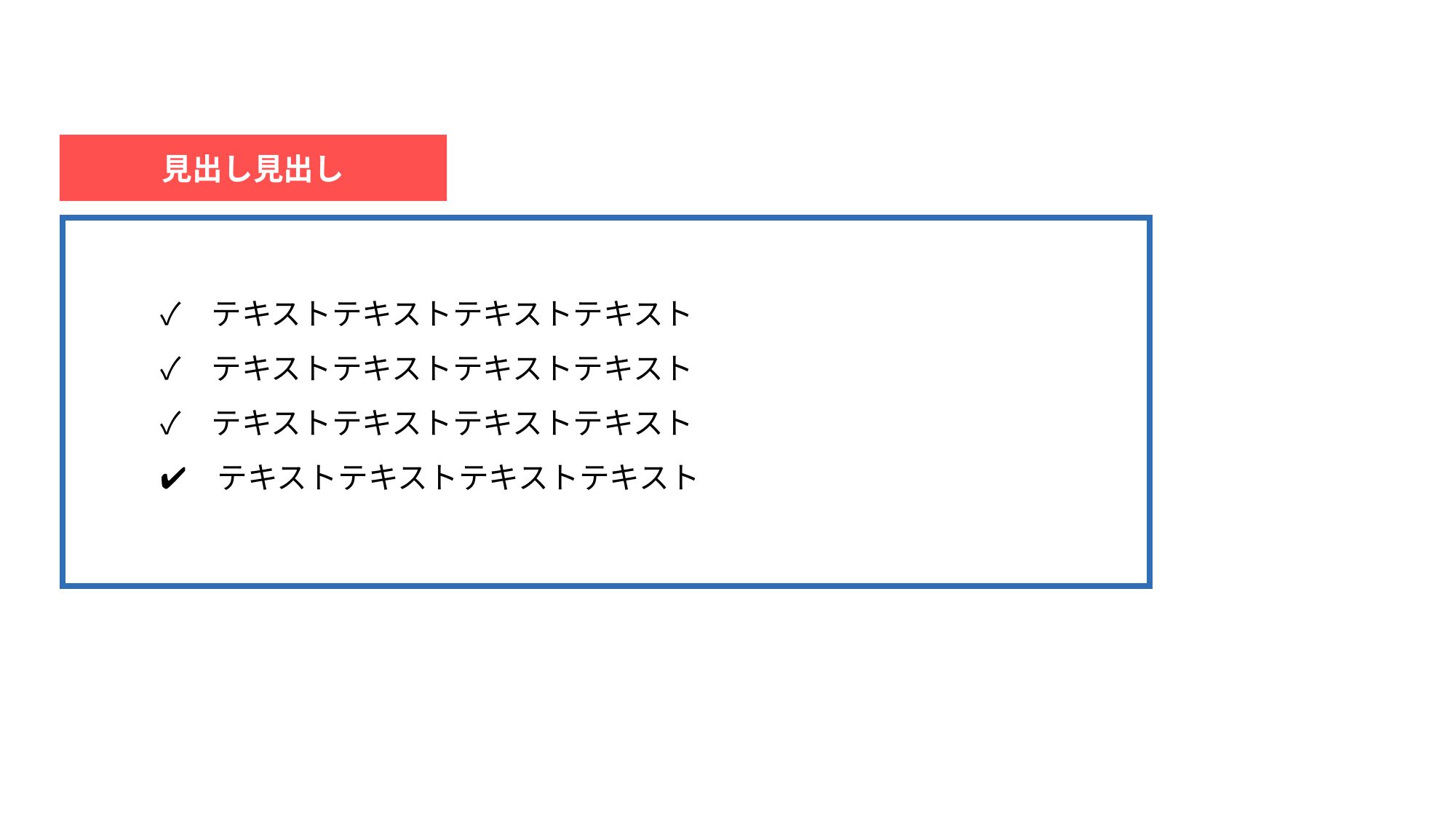

見出し見出し

　✓　テキストテキストテキストテキスト
　✓　テキストテキストテキストテキスト
　✓　テキストテキストテキストテキスト
　✔　テキストテキストテキストテキスト